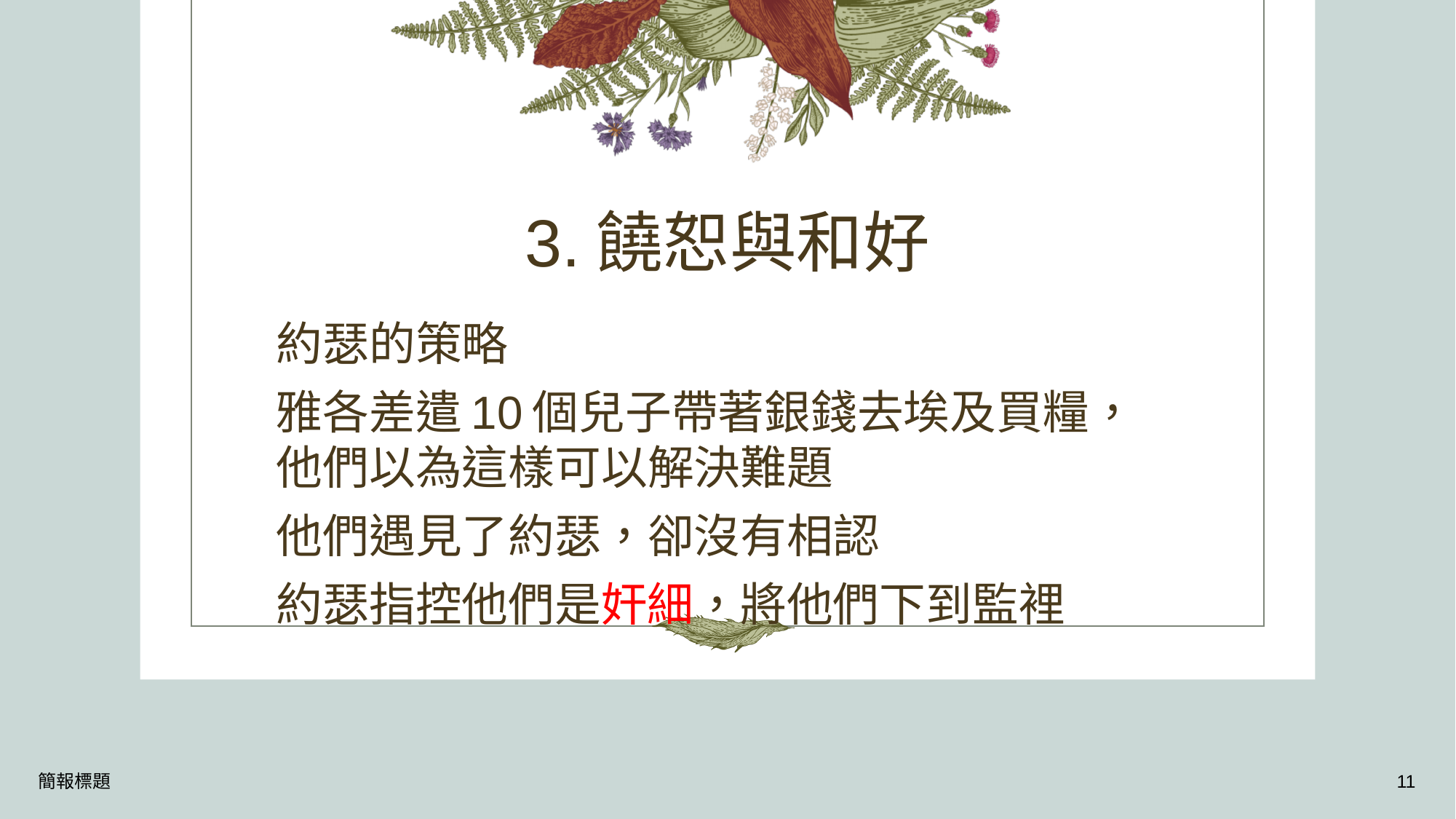

# 3.饒恕與和好
約瑟的策略
雅各差遣10個兒子帶著銀錢去埃及買糧，他們以為這樣可以解決難題
他們遇見了約瑟，卻沒有相認
約瑟指控他們是奸細，將他們下到監裡
簡報標題
11